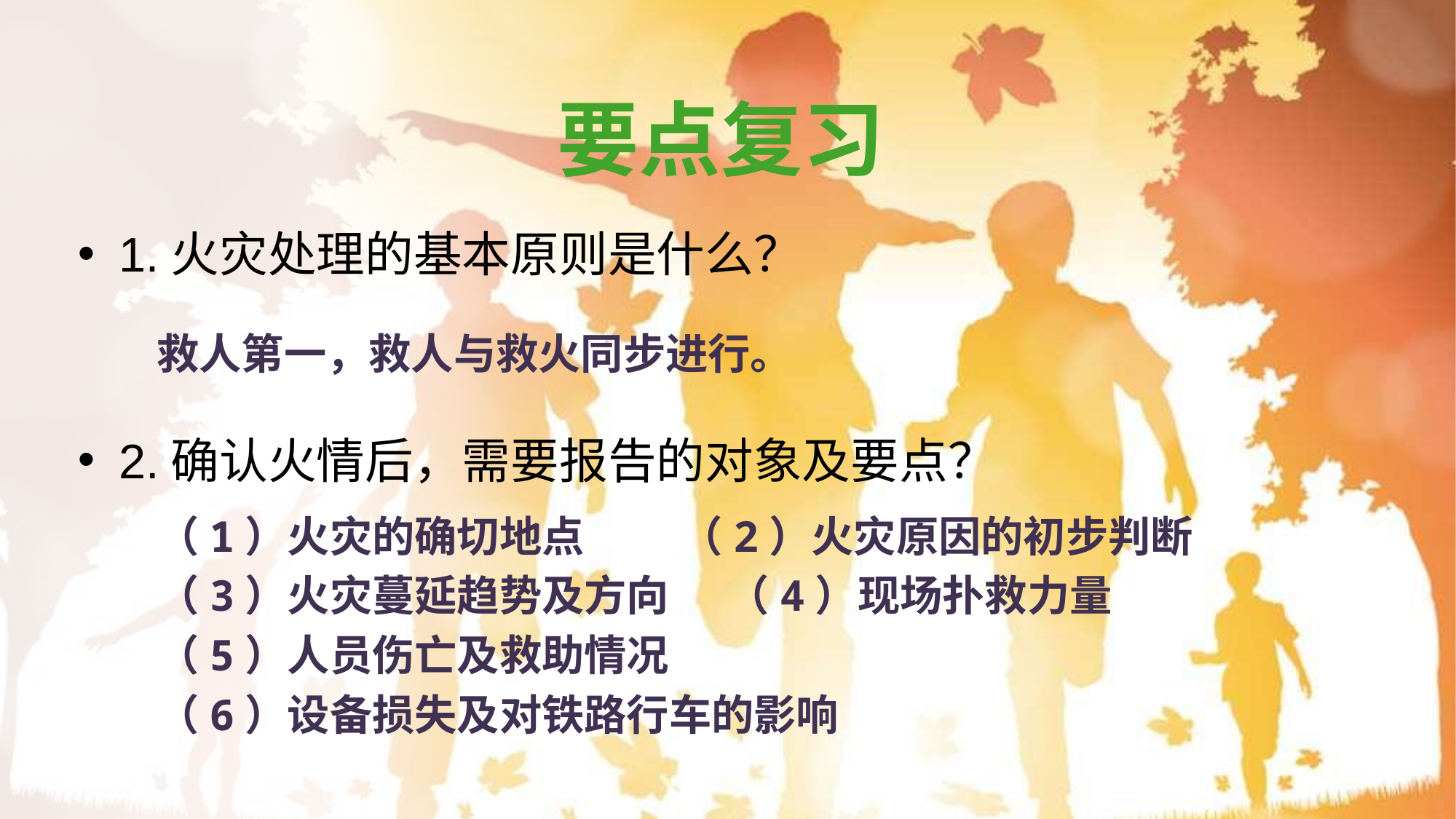

# 要点复习
1.火灾处理的基本原则是什么？

救人第一，救人与救火同步进行。

2.确认火情后，需要报告的对象及要点？

（1）火灾的确切地点          （2）火灾原因的初步判断
（3）火灾蔓延趋势及方向      （4）现场扑救力量
（5）人员伤亡及救助情况
（6）设备损失及对铁路行车的影响